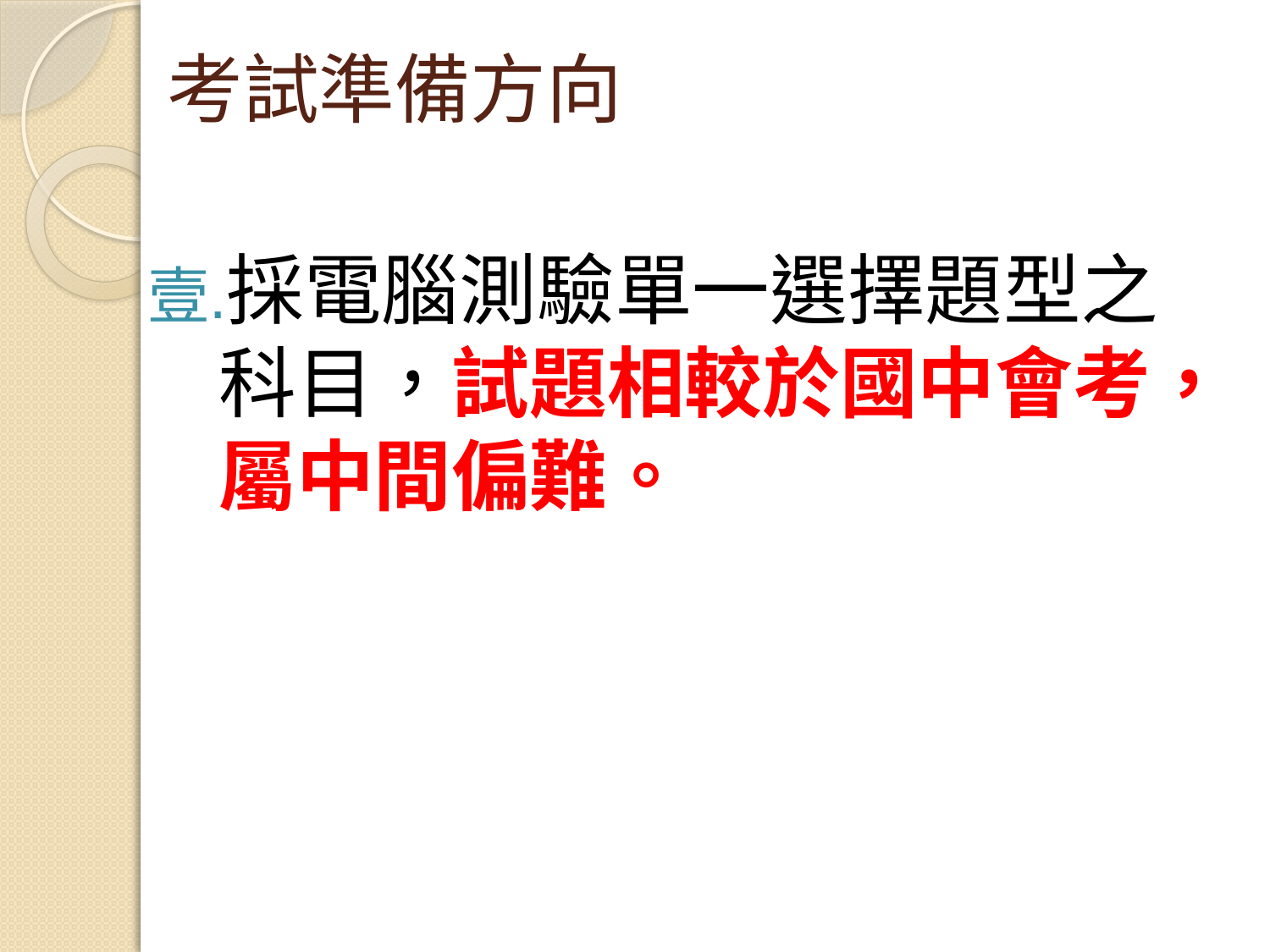

# 考試準備方向

採電腦測驗單一選擇題型之科目，試題相較於國中會考，屬中間偏難。